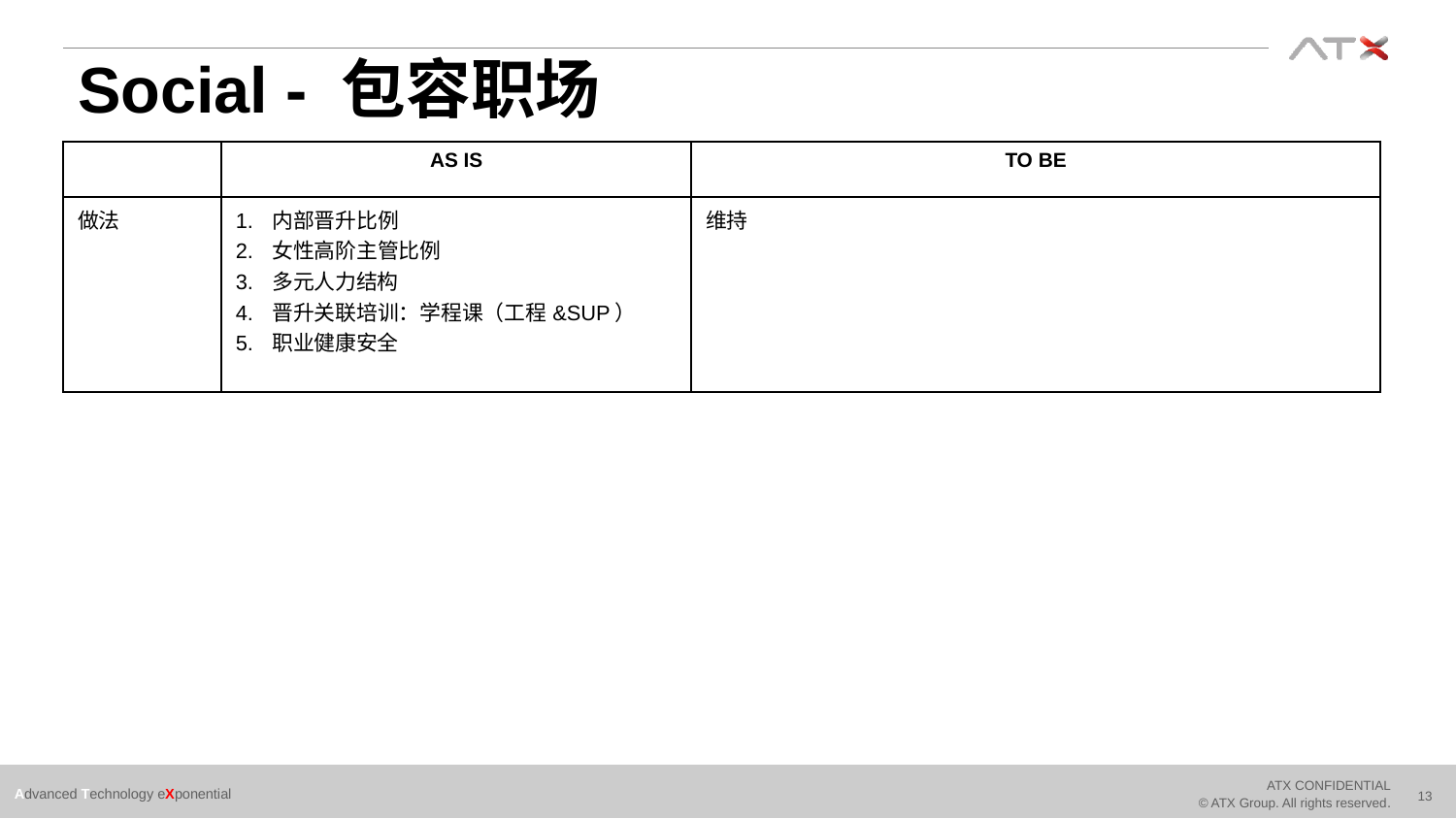

# Social - 包容职场
|  | AS IS | TO BE |
| --- | --- | --- |
| 做法 | 内部晋升比例 女性高阶主管比例 多元人力结构 晋升关联培训：学程课（工程&SUP） 职业健康安全 | 维持 |